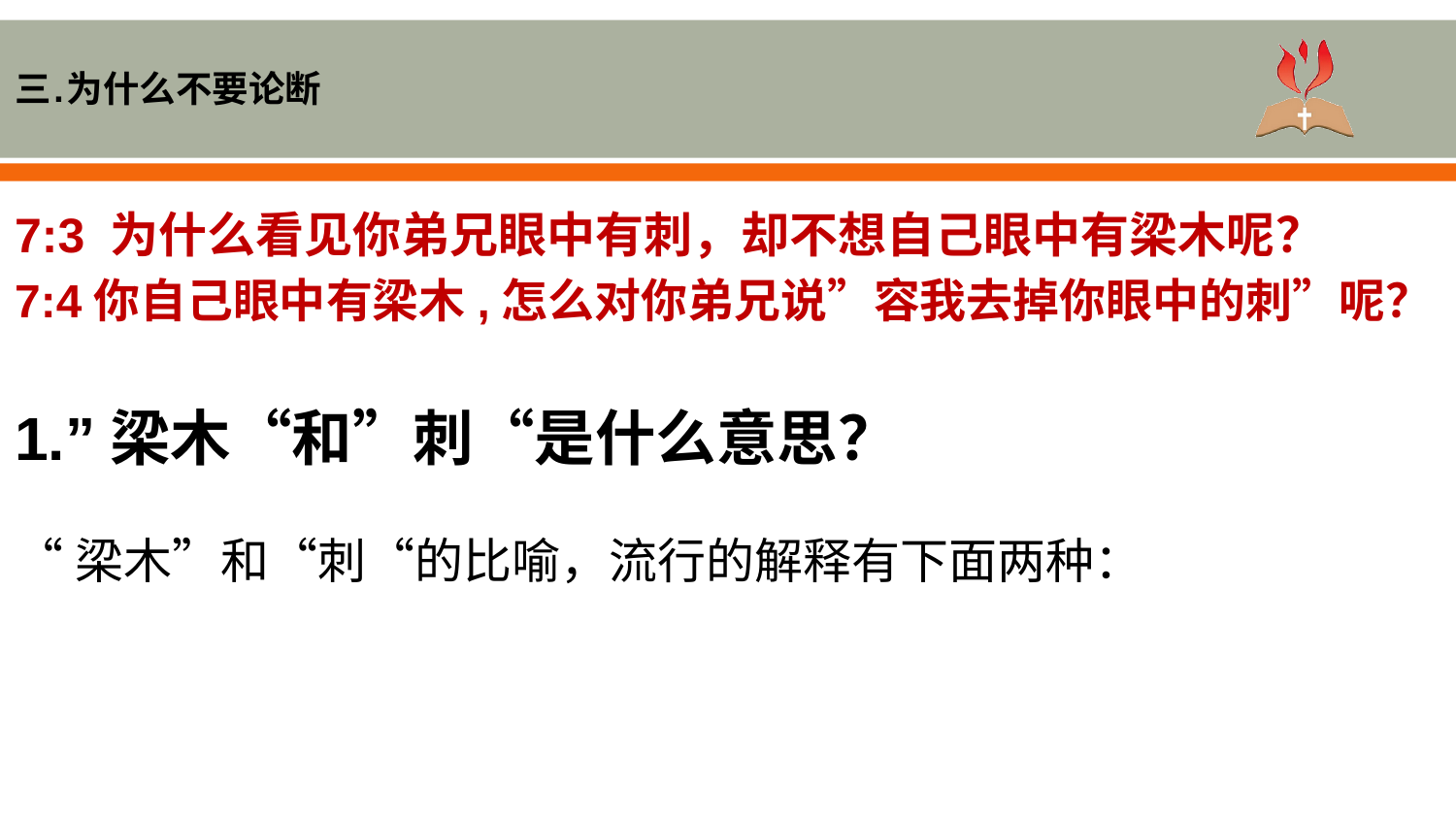

三.为什么不要论断
7:3 为什么看见你弟兄眼中有刺，却不想自己眼中有梁木呢？
7:4你自己眼中有梁木,怎么对你弟兄说”容我去掉你眼中的刺”呢？

1.”梁木“和”刺“是什么意思？

“梁木”和“刺“的比喻，流行的解释有下面两种：